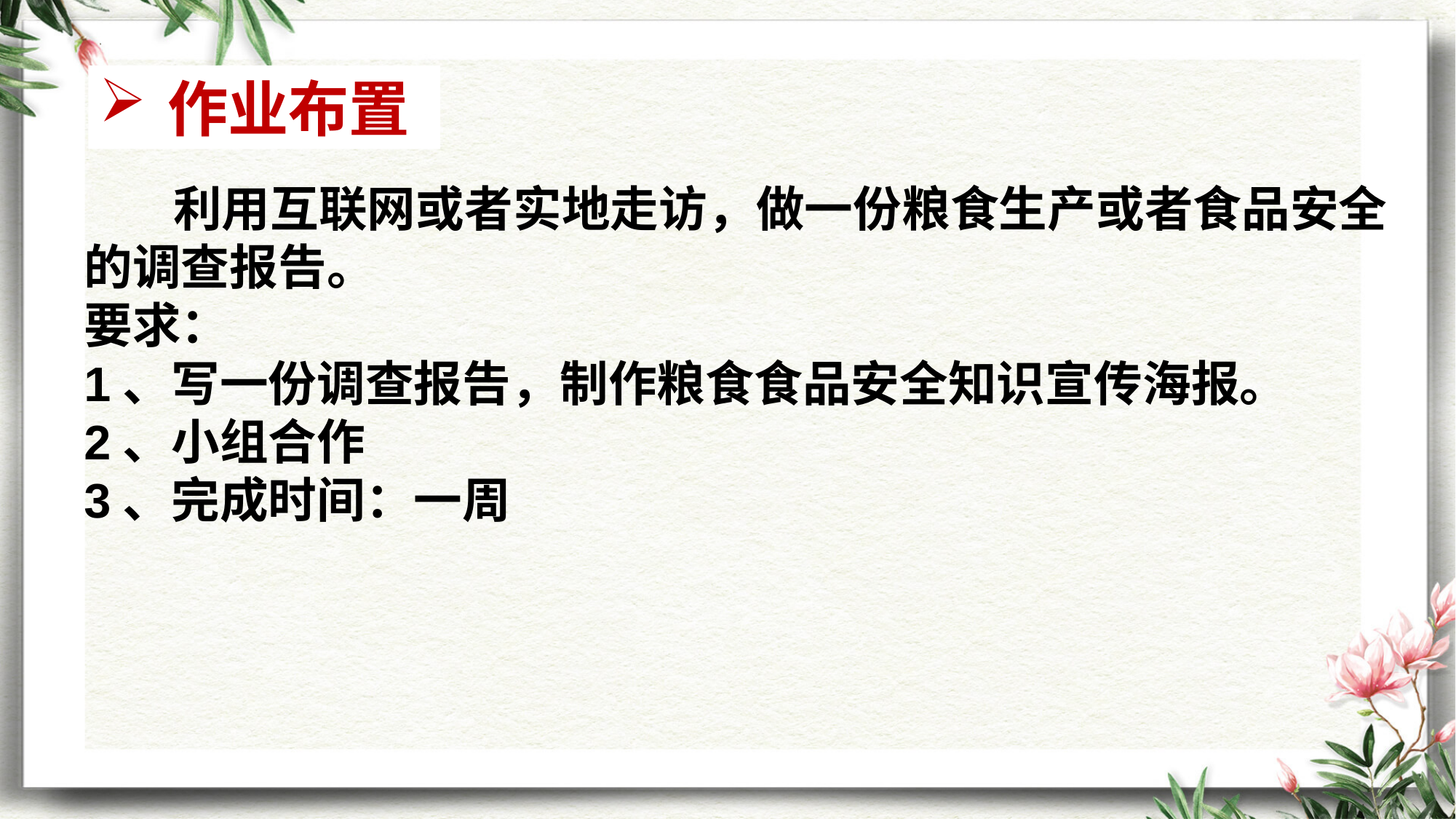

作业布置
       利用互联网或者实地走访，做一份粮食生产或者食品安全的调查报告。
要求：
1、写一份调查报告，制作粮食食品安全知识宣传海报。
2、小组合作
3、完成时间：一周